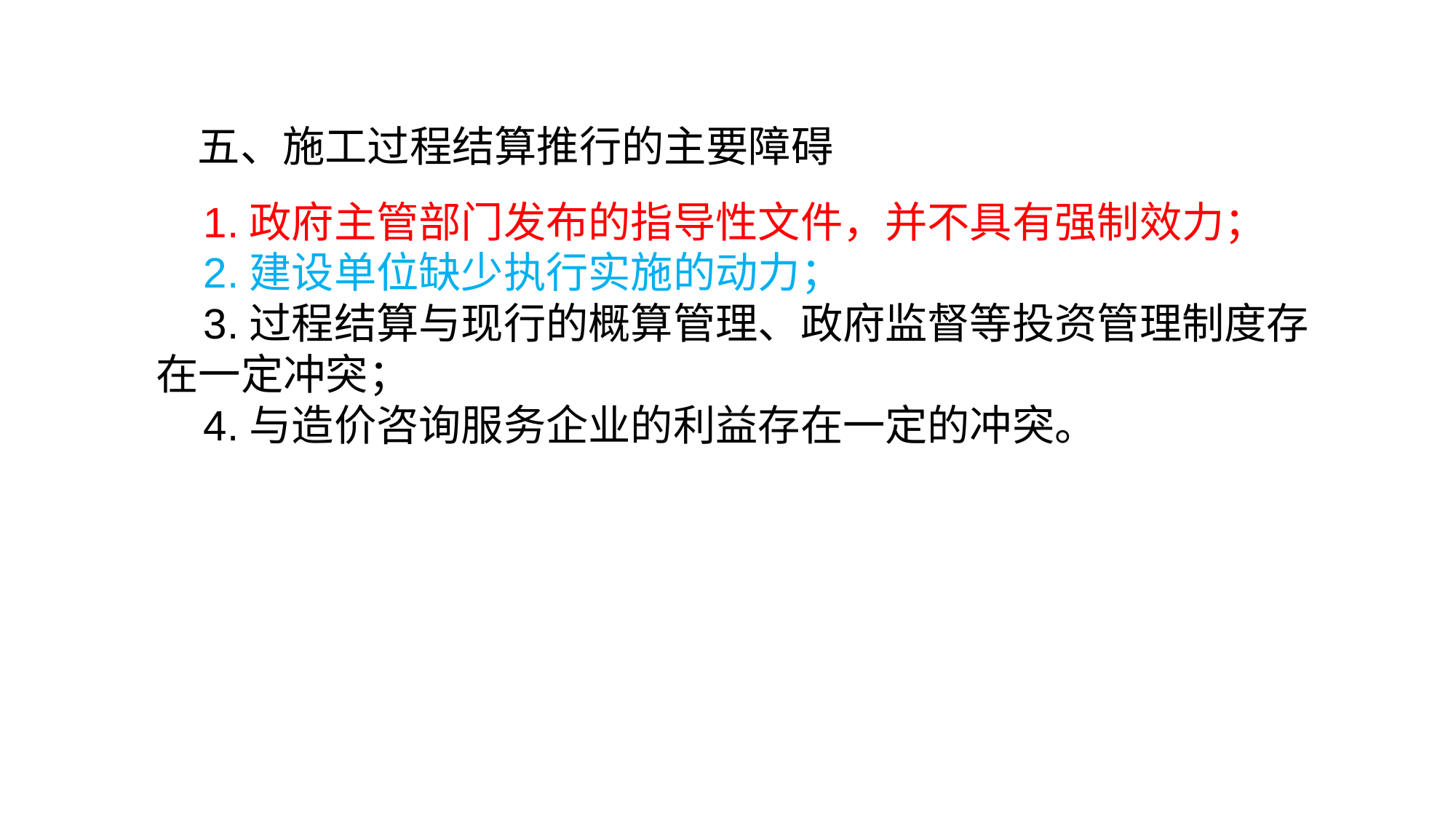

五、施工过程结算推行的主要障碍

    1.政府主管部门发布的指导性文件，并不具有强制效力；
    2.建设单位缺少执行实施的动力；
    3.过程结算与现行的概算管理、政府监督等投资管理制度存在一定冲突；
    4.与造价咨询服务企业的利益存在一定的冲突。